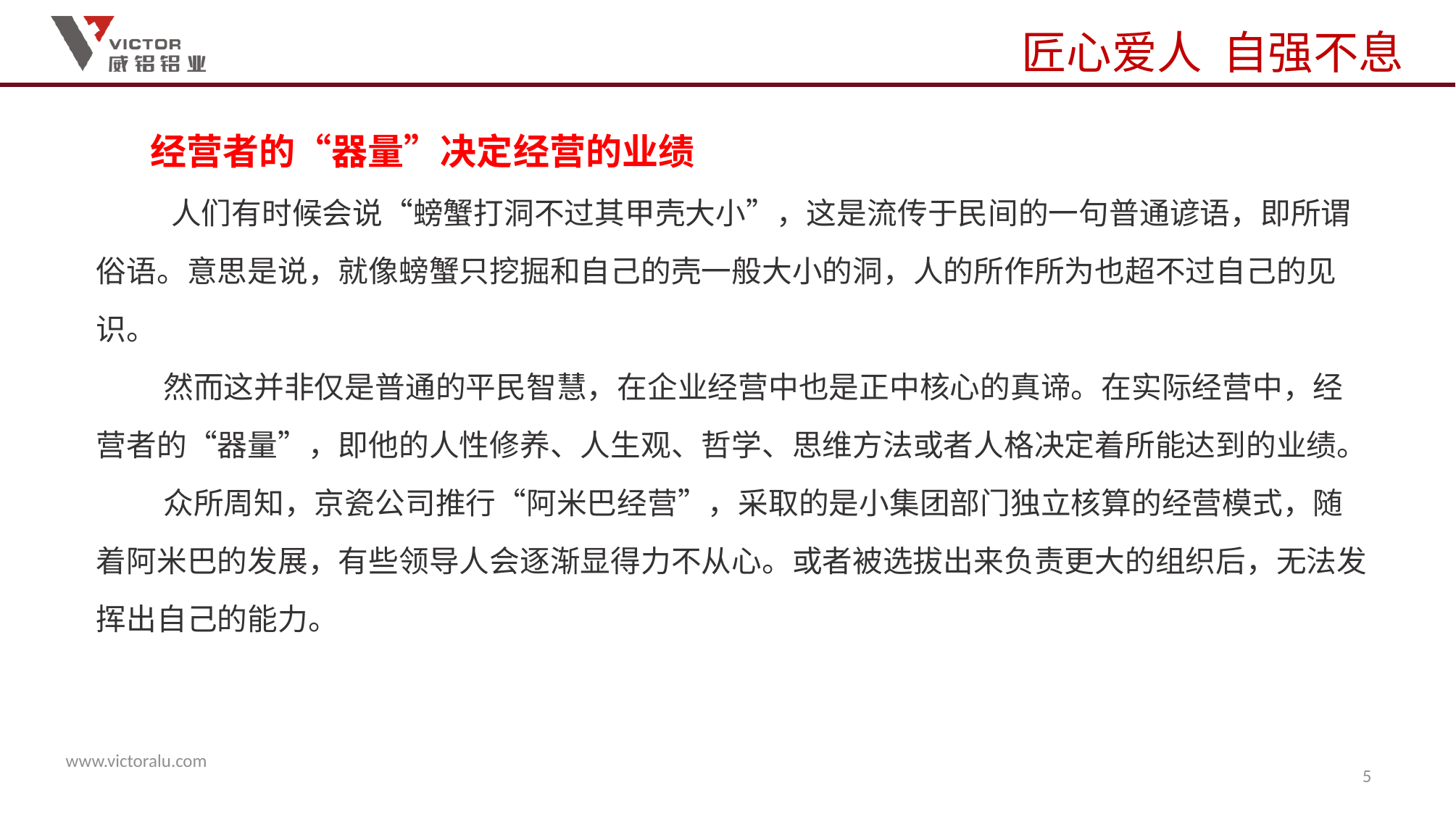

经营者的“器量”决定经营的业绩
  人们有时候会说“螃蟹打洞不过其甲壳大小”，这是流传于民间的一句普通谚语，即所谓俗语。意思是说，就像螃蟹只挖掘和自己的壳一般大小的洞，人的所作所为也超不过自己的见识。
          然而这并非仅是普通的平民智慧，在企业经营中也是正中核心的真谛。在实际经营中，经营者的“器量”，即他的人性修养、人生观、哲学、思维方法或者人格决定着所能达到的业绩。
          众所周知，京瓷公司推行“阿米巴经营”，采取的是小集团部门独立核算的经营模式，随着阿米巴的发展，有些领导人会逐渐显得力不从心。或者被选拔出来负责更大的组织后，无法发挥出自己的能力。
5